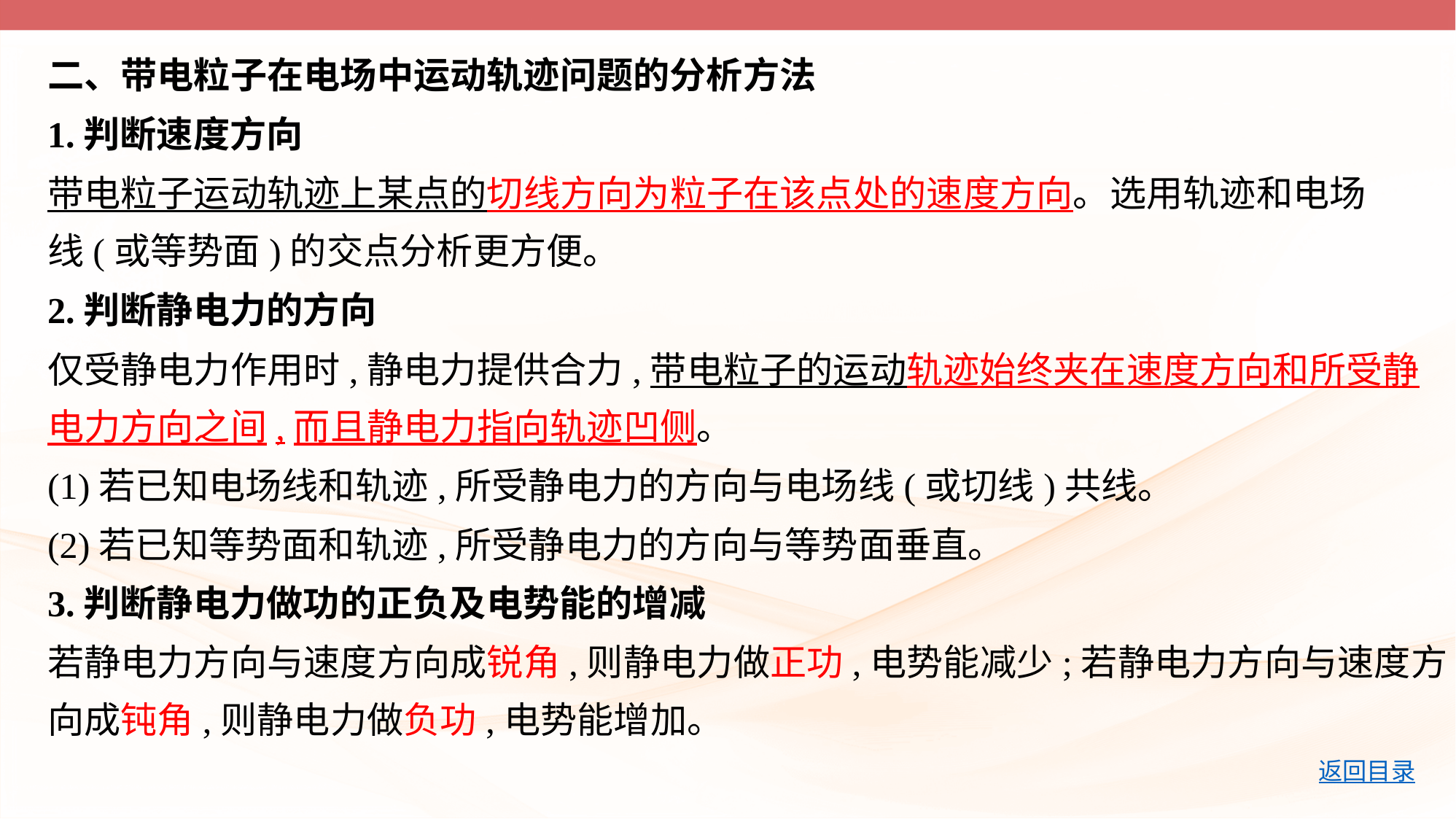

二、带电粒子在电场中运动轨迹问题的分析方法
1.判断速度方向
带电粒子运动轨迹上某点的切线方向为粒子在该点处的速度方向。选用轨迹和电场
线(或等势面)的交点分析更方便。
2.判断静电力的方向
仅受静电力作用时,静电力提供合力,带电粒子的运动轨迹始终夹在速度方向和所受静
电力方向之间,而且静电力指向轨迹凹侧。
(1)若已知电场线和轨迹,所受静电力的方向与电场线(或切线)共线。
(2)若已知等势面和轨迹,所受静电力的方向与等势面垂直。
3.判断静电力做功的正负及电势能的增减
若静电力方向与速度方向成锐角,则静电力做正功,电势能减少;若静电力方向与速度方
向成钝角,则静电力做负功,电势能增加。